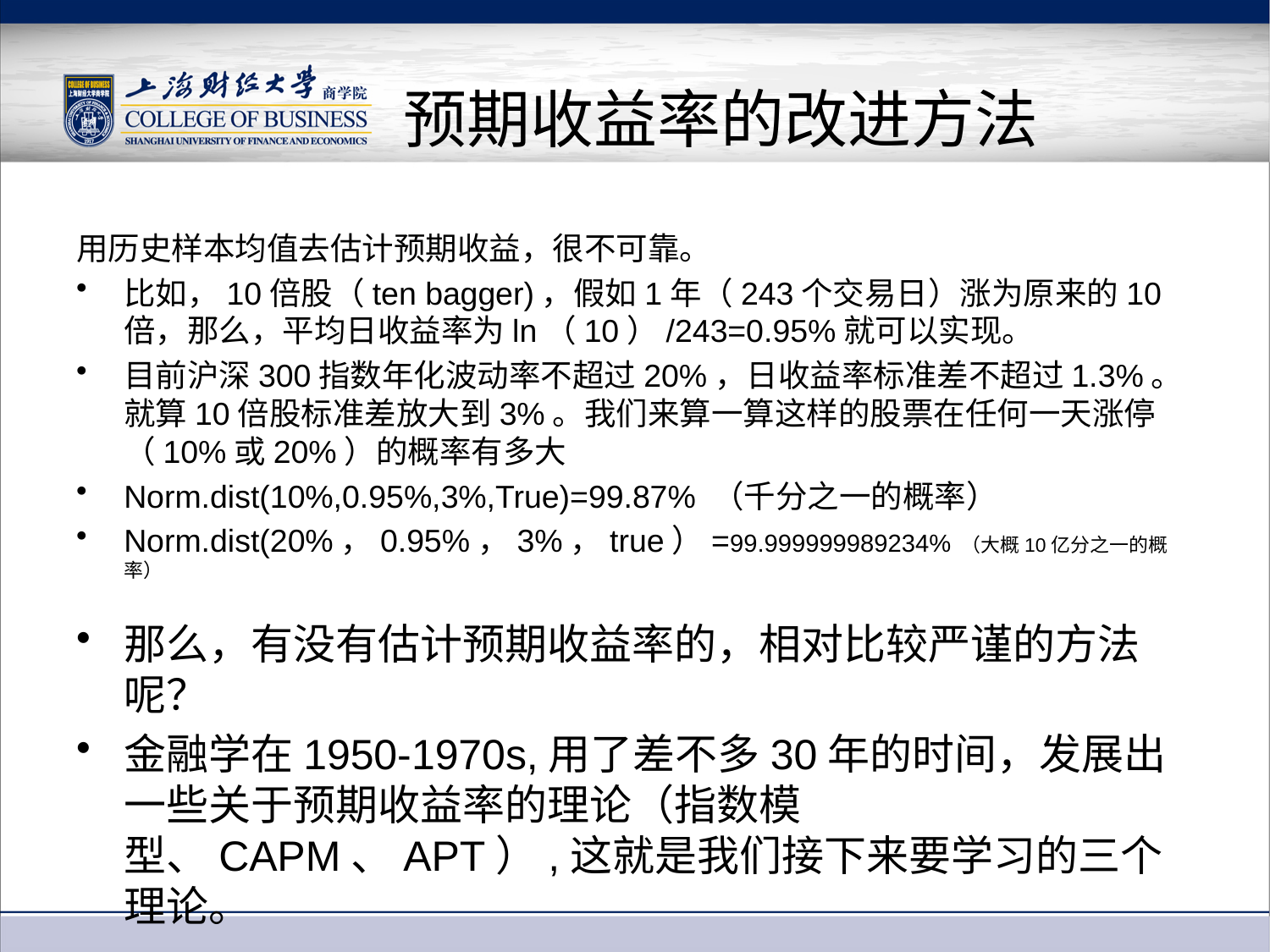

# 预期收益率的改进方法
用历史样本均值去估计预期收益，很不可靠。
比如，10倍股（ten bagger)，假如1年（243个交易日）涨为原来的10倍，那么，平均日收益率为ln（10）/243=0.95%就可以实现。
目前沪深300指数年化波动率不超过20%，日收益率标准差不超过1.3%。就算10倍股标准差放大到3%。我们来算一算这样的股票在任何一天涨停（10%或20%）的概率有多大
Norm.dist(10%,0.95%,3%,True)=99.87% （千分之一的概率）
Norm.dist(20%，0.95%，3%，true）=99.999999989234% （大概10亿分之一的概率）

那么，有没有估计预期收益率的，相对比较严谨的方法呢？
金融学在1950-1970s,用了差不多30年的时间，发展出一些关于预期收益率的理论（指数模型、CAPM、APT）,这就是我们接下来要学习的三个理论。